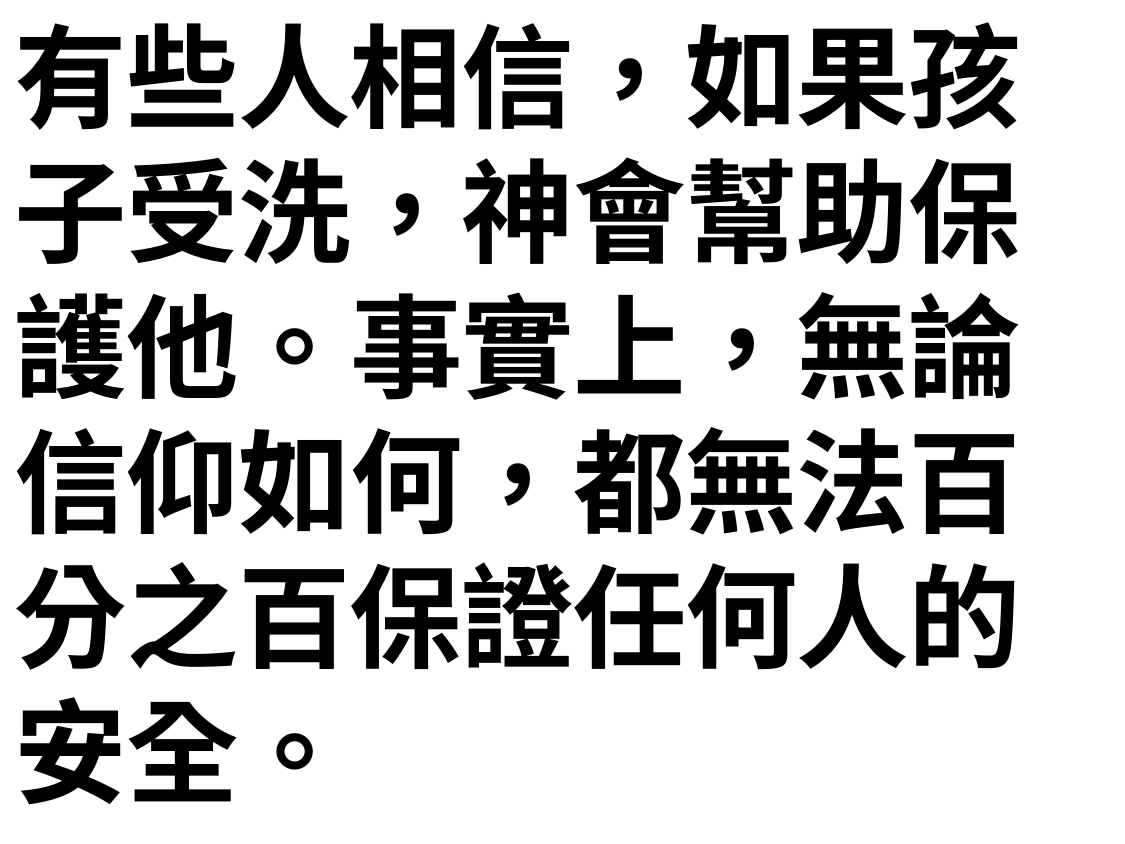

有些人相信，如果孩子受洗，神會幫助保護他。事實上，無論信仰如何，都無法百分之百保證任何人的安全。